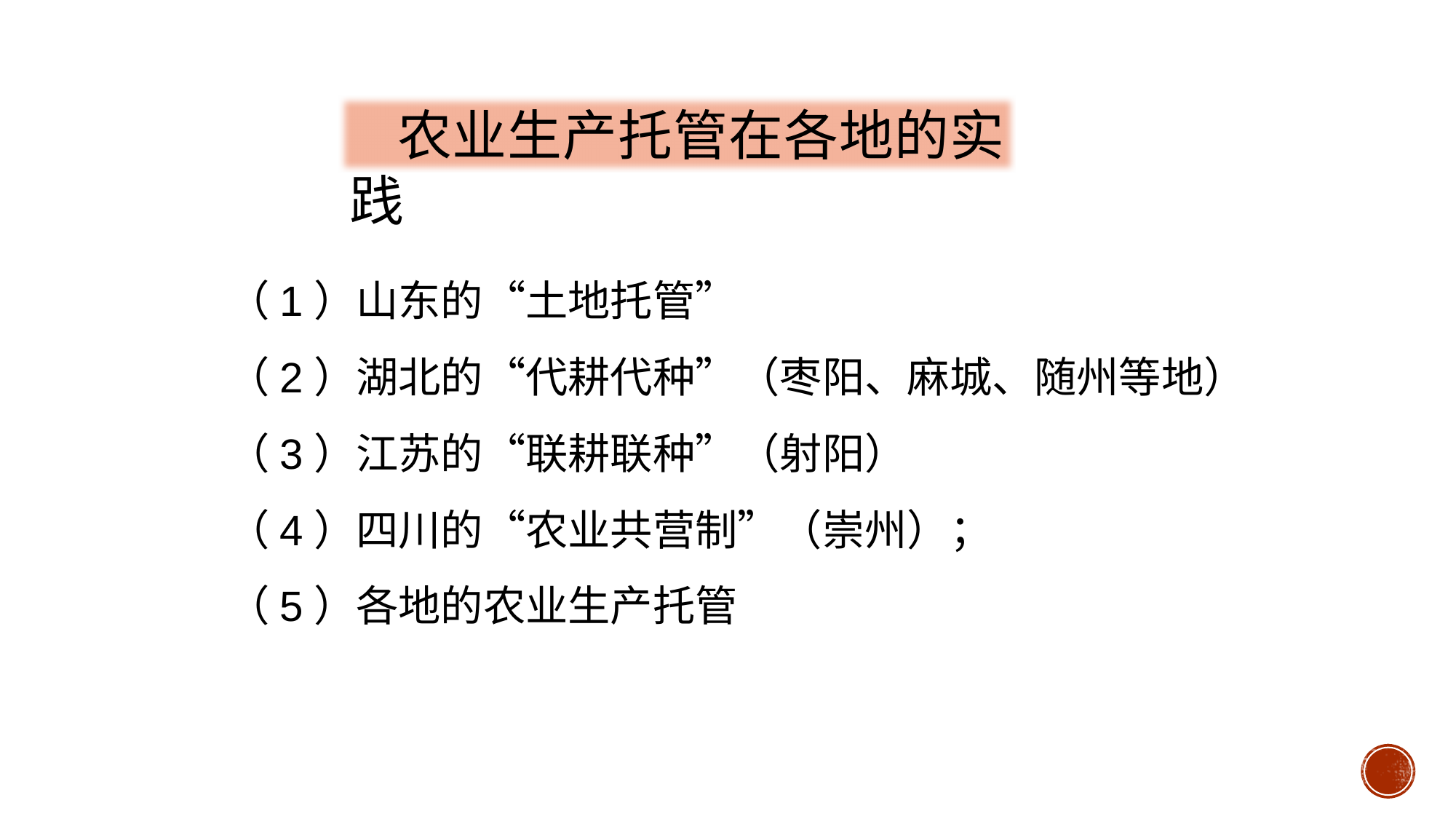

农业生产托管在各地的实践
（1）山东的“土地托管”
（2）湖北的“代耕代种”（枣阳、麻城、随州等地）
（3）江苏的“联耕联种”（射阳）
（4）四川的“农业共营制”（崇州）；
（5）各地的农业生产托管